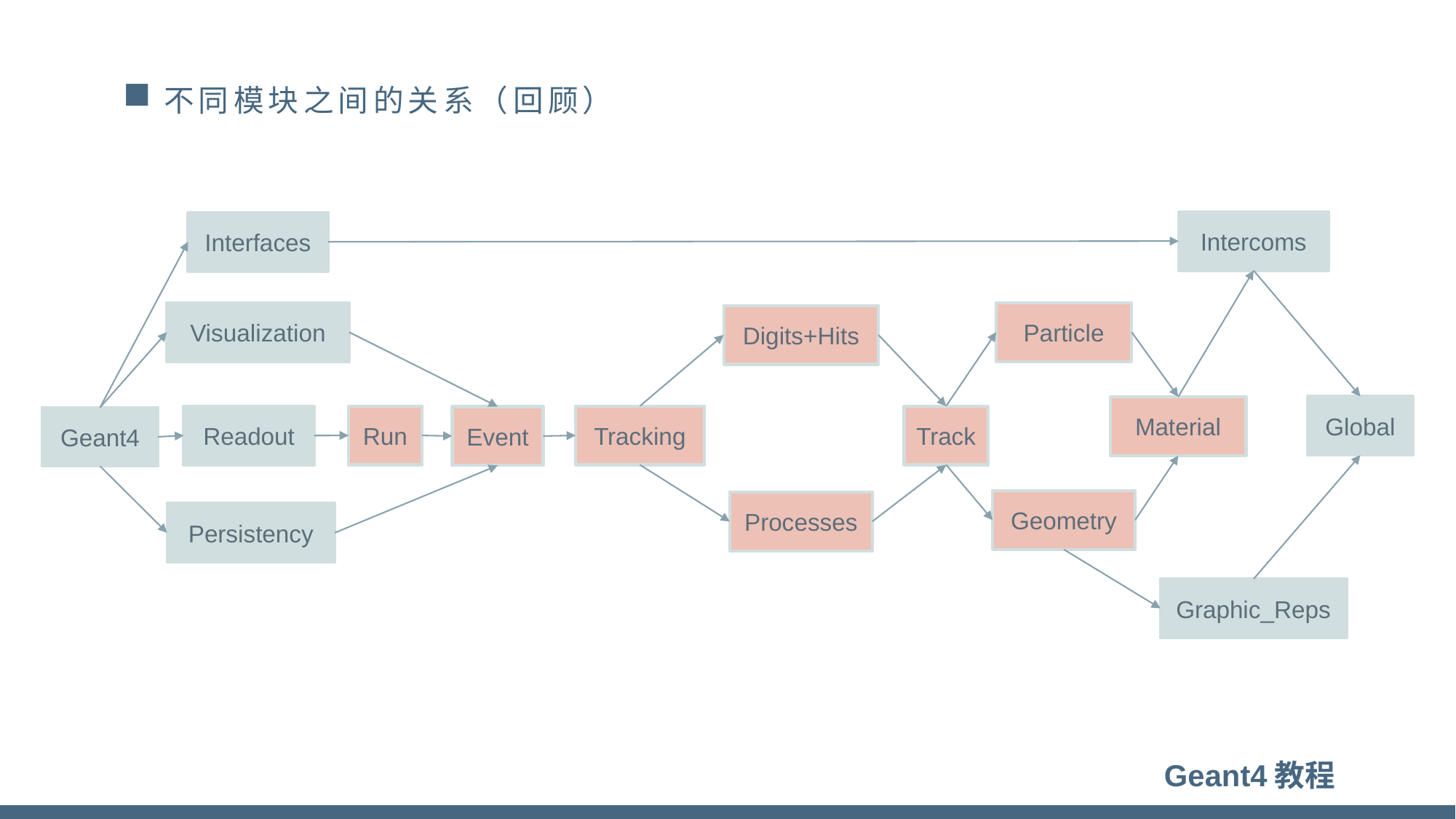

# 不同模块之间的关系（回顾）
Intercoms
Interfaces
Visualization
Particle
Digits+Hits
Global
Material
Track
Run
Tracking
Readout
Event
Geant4
Geometry
Processes
Persistency
Graphic_Reps